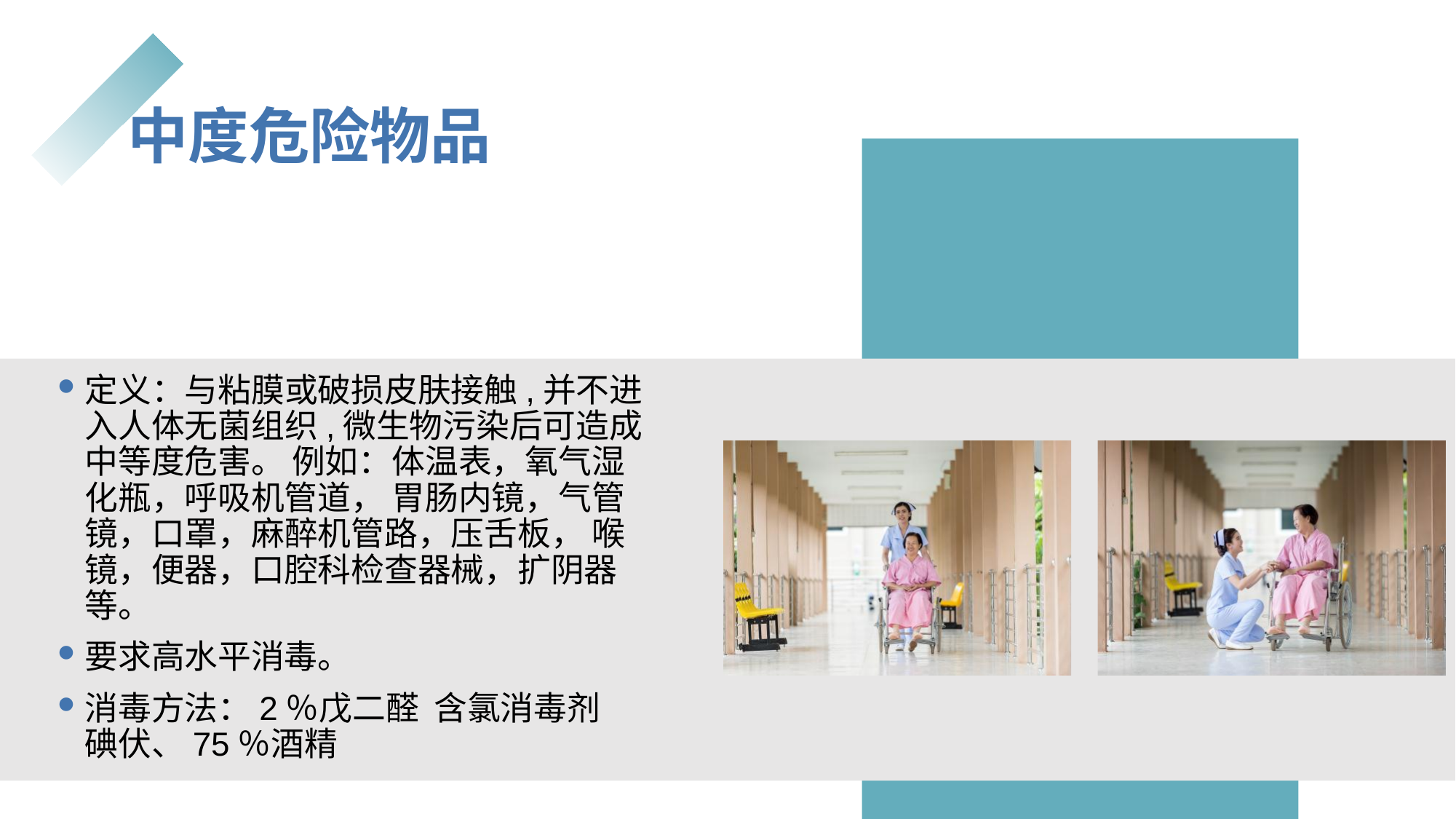

# 中度危险物品

定义：与粘膜或破损皮肤接触,并不进入人体无菌组织,微生物污染后可造成中等度危害。 例如：体温表，氧气湿化瓶，呼吸机管道， 胃肠内镜，气管镜，口罩，麻醉机管路，压舌板， 喉镜，便器，口腔科检查器械，扩阴器等。
要求高水平消毒。
消毒方法：2％戊二醛  含氯消毒剂   碘伏、75％酒精